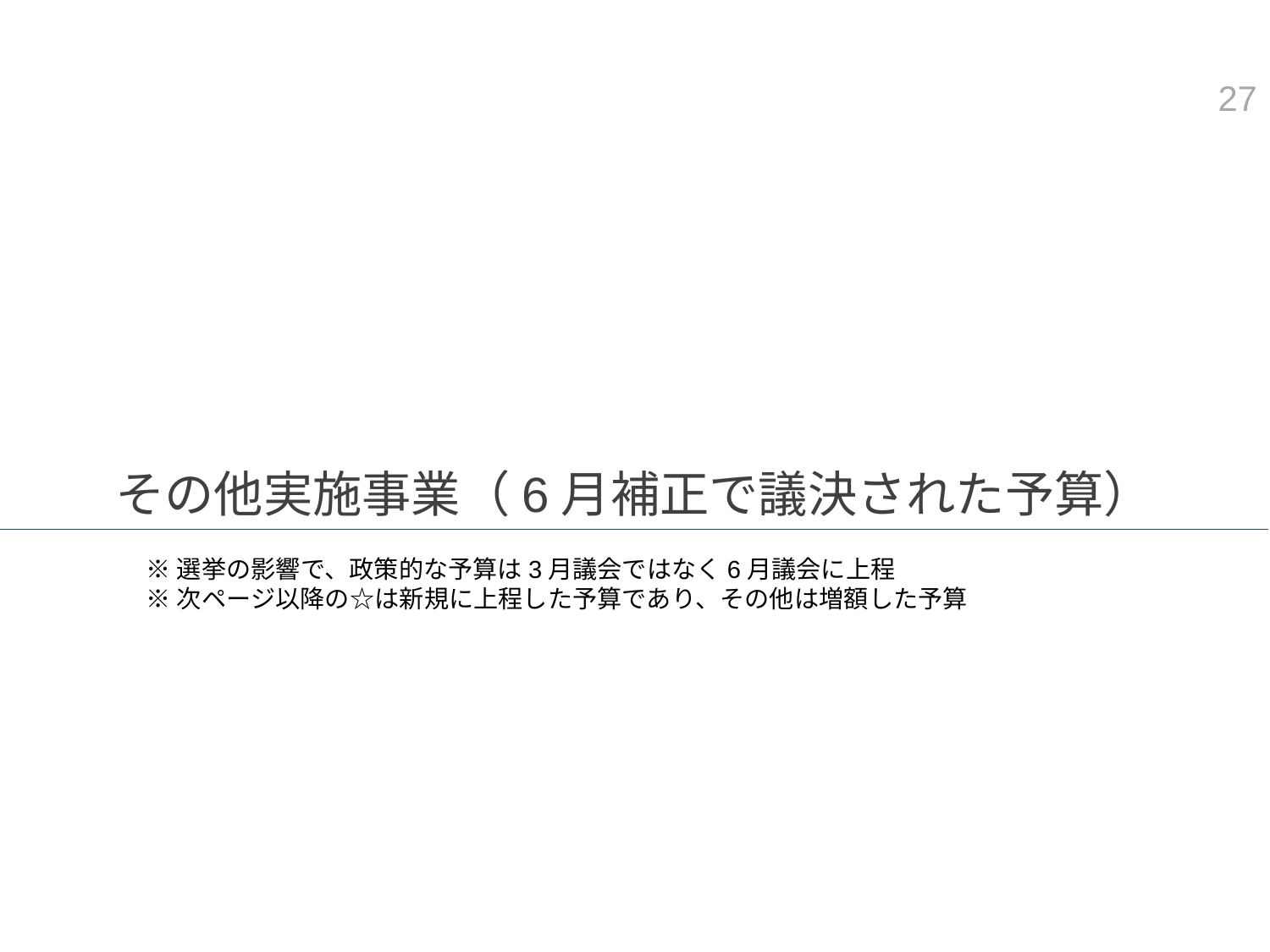

27
# その他実施事業（6月補正で議決された予算）
※選挙の影響で、政策的な予算は3月議会ではなく6月議会に上程
※次ページ以降の☆は新規に上程した予算であり、その他は増額した予算